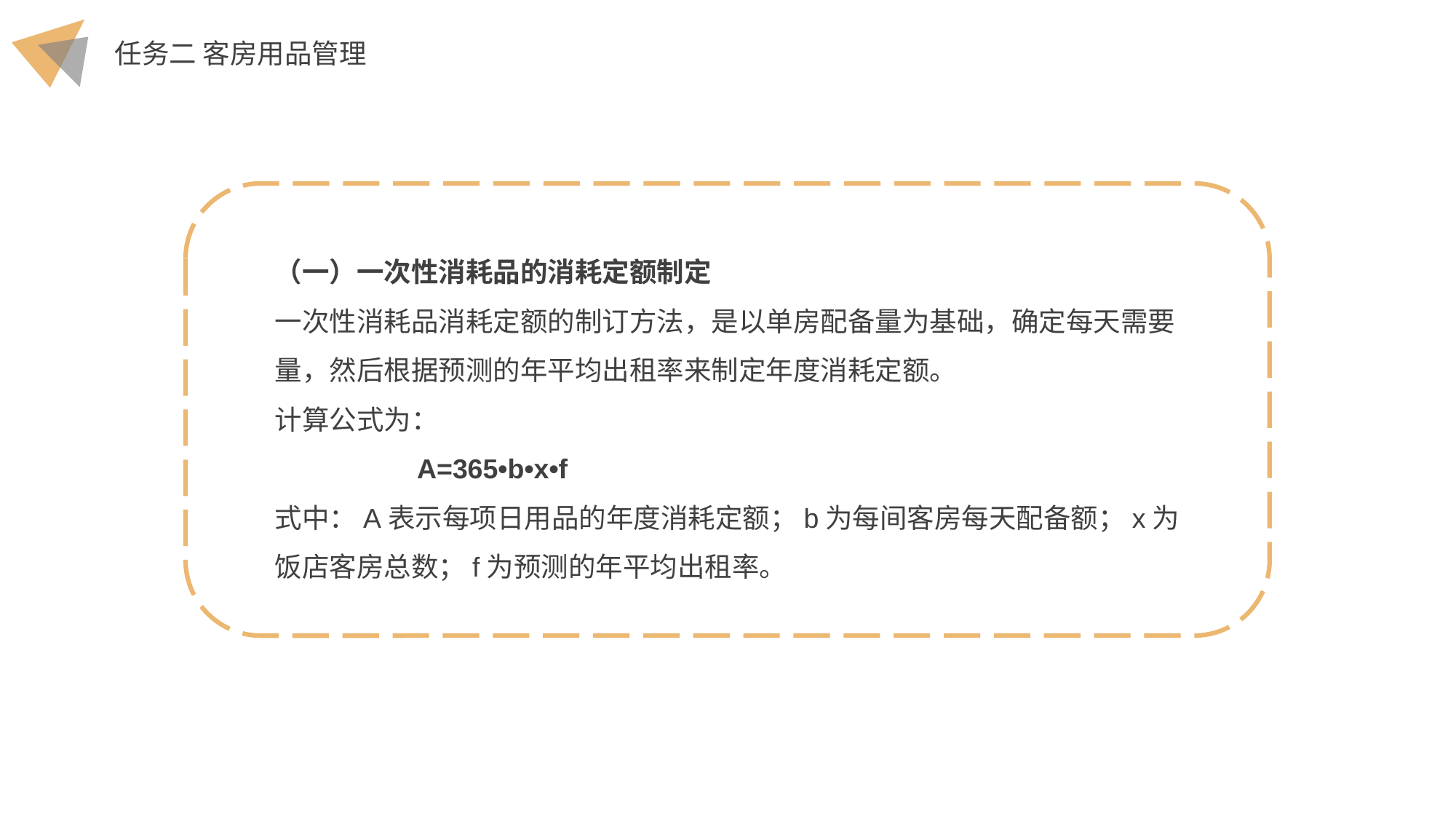

（一）一次性消耗品的消耗定额制定
一次性消耗品消耗定额的制订方法，是以单房配备量为基础，确定每天需要量，然后根据预测的年平均出租率来制定年度消耗定额。
计算公式为：
A=365•b•x•f
式中：A表示每项日用品的年度消耗定额；b为每间客房每天配备额；x为饭店客房总数；f为预测的年平均出租率。